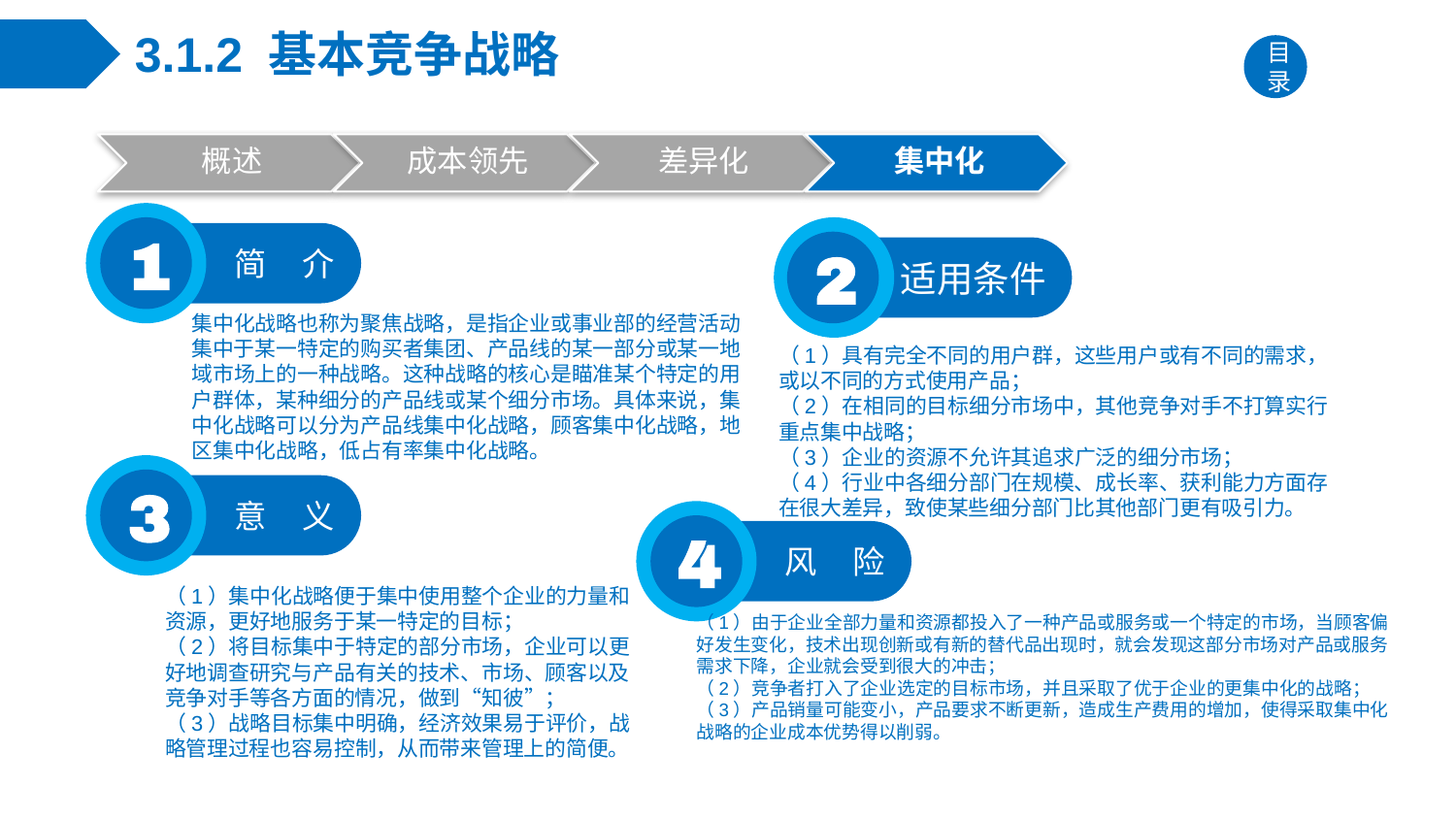

# 3.1.2 基本竞争战略
目录
概述
成本领先
差异化
集中化

1
简     介

2
适用条件
集中化战略也称为聚焦战略，是指企业或事业部的经营活动集中于某一特定的购买者集团、产品线的某一部分或某一地域市场上的一种战略。这种战略的核心是瞄准某个特定的用户群体，某种细分的产品线或某个细分市场。具体来说，集中化战略可以分为产品线集中化战略，顾客集中化战略，地区集中化战略，低占有率集中化战略。
（1）具有完全不同的用户群，这些用户或有不同的需求，或以不同的方式使用产品；
（2）在相同的目标细分市场中，其他竞争对手不打算实行重点集中战略；
（3）企业的资源不允许其追求广泛的细分市场；
（4）行业中各细分部门在规模、成长率、获利能力方面存在很大差异，致使某些细分部门比其他部门更有吸引力。

3
意     义

4
风     险
（1）集中化战略便于集中使用整个企业的力量和资源，更好地服务于某一特定的目标；
（2）将目标集中于特定的部分市场，企业可以更好地调查研究与产品有关的技术、市场、顾客以及竞争对手等各方面的情况，做到“知彼”；
（3）战略目标集中明确，经济效果易于评价，战略管理过程也容易控制，从而带来管理上的简便。
（1）由于企业全部力量和资源都投入了一种产品或服务或一个特定的市场，当顾客偏好发生变化，技术出现创新或有新的替代品出现时，就会发现这部分市场对产品或服务需求下降，企业就会受到很大的冲击；
（2）竞争者打入了企业选定的目标市场，并且采取了优于企业的更集中化的战略；
（3）产品销量可能变小，产品要求不断更新，造成生产费用的增加，使得采取集中化战略的企业成本优势得以削弱。